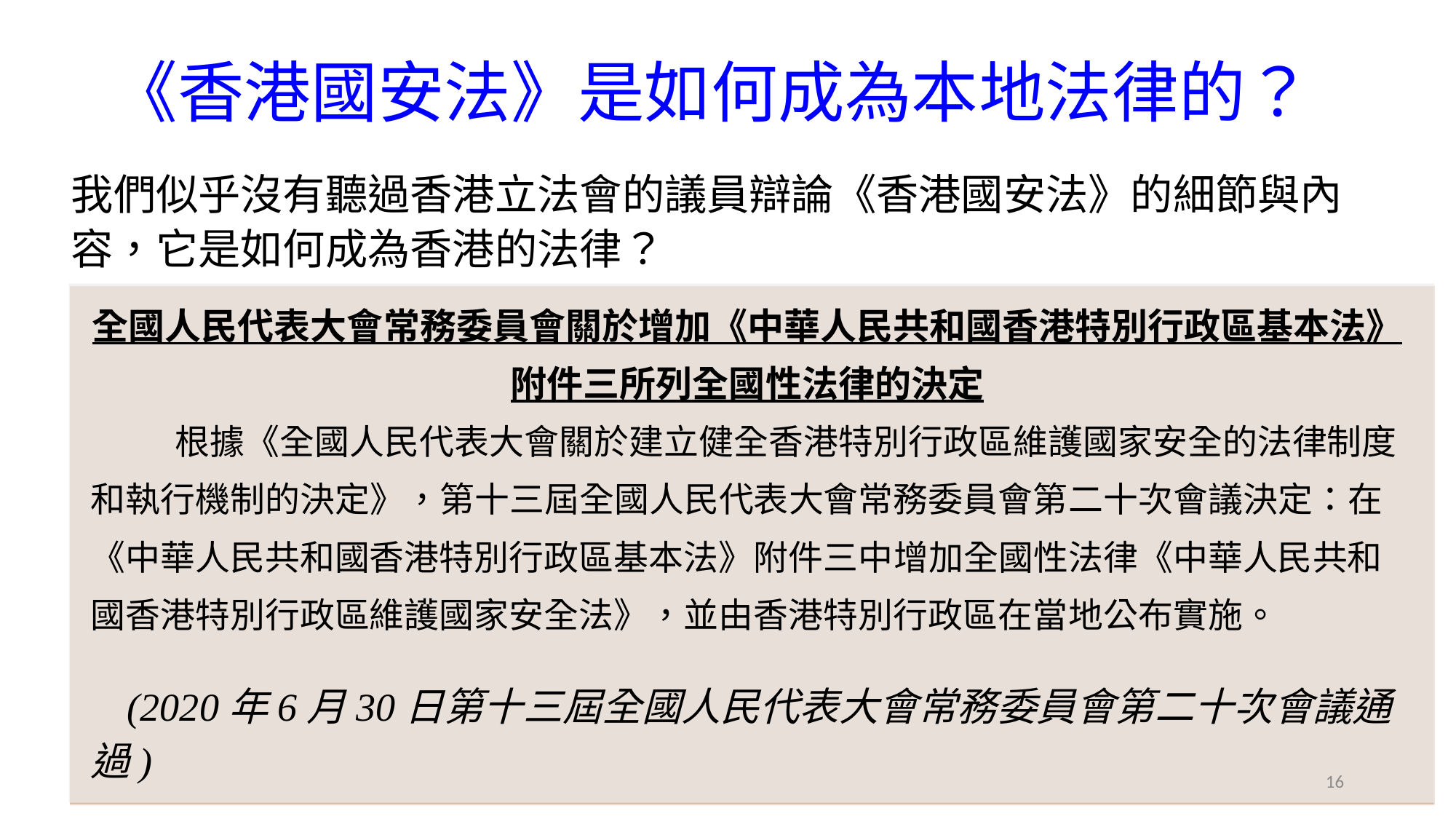

# 《香港國安法》是如何成為本地法律的？
我們似乎沒有聽過香港立法會的議員辯論《香港國安法》的細節與內容，它是如何成為香港的法律？

全國人民代表大會常務委員會關於增加《中華人民共和國香港特別行政區基本法》附件三所列全國性法律的決定
	     根據《全國人民代表大會關於建立健全香港特別行政區維護國家安全的法律制度和執行機制的決定》，第十三屆全國人民代表大會常務委員會第二十次會議決定：在《中華人民共和國香港特別行政區基本法》附件三中增加全國性法律《中華人民共和國香港特別行政區維護國家安全法》，並由香港特別行政區在當地公布實施。

(2020年6月30日第十三屆全國人民代表大會常務委員會第二十次會議通過)

16